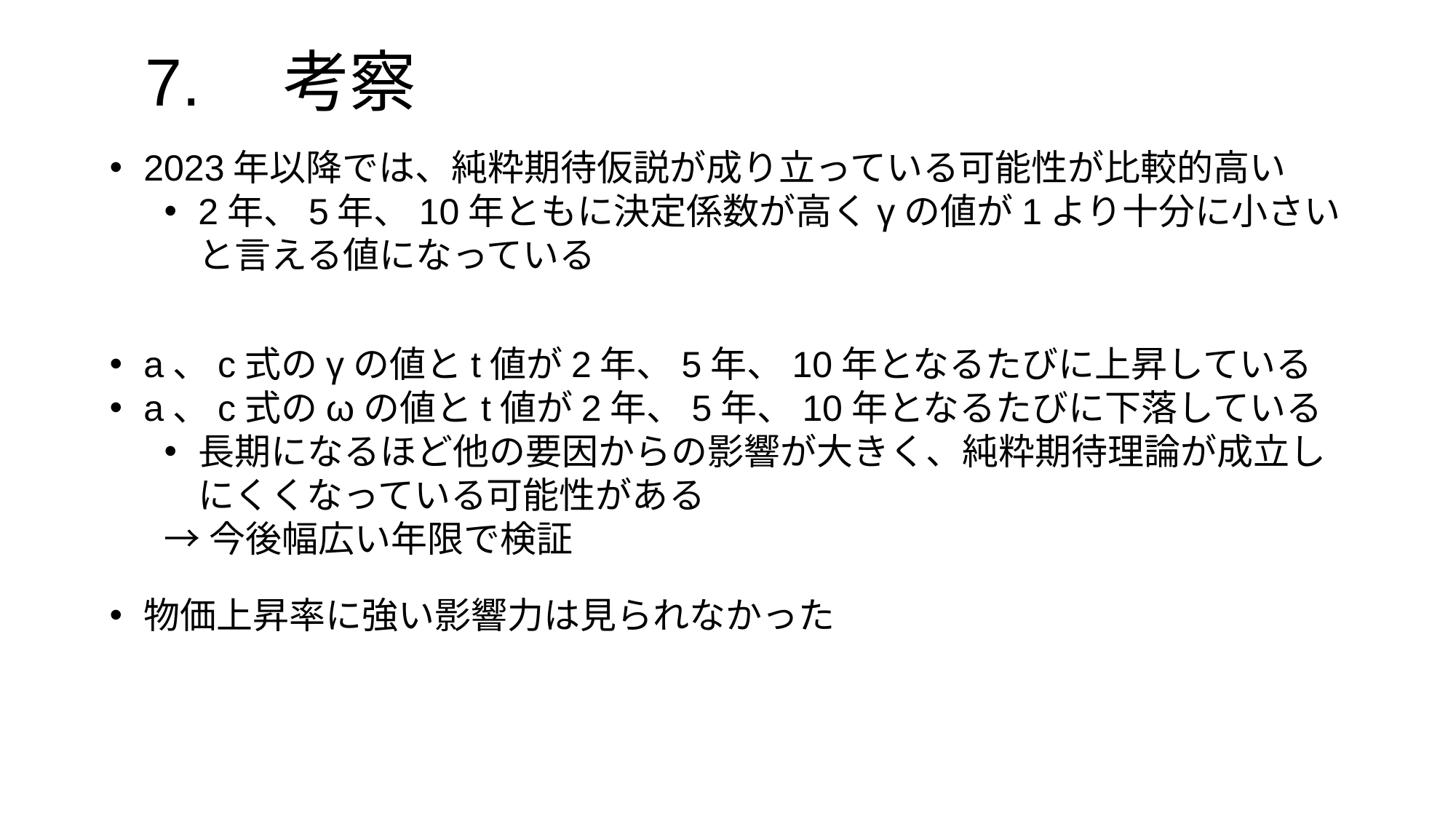

7.　考察
2023年以降では、純粋期待仮説が成り立っている可能性が比較的高い
2年、5年、10年ともに決定係数が高くγの値が1より十分に小さいと言える値になっている

a、c式のγの値とt値が2年、5年、10年となるたびに上昇している
a、c式のωの値とt値が2年、5年、10年となるたびに下落している
長期になるほど他の要因からの影響が大きく、純粋期待理論が成立しにくくなっている可能性がある
→今後幅広い年限で検証

物価上昇率に強い影響力は見られなかった